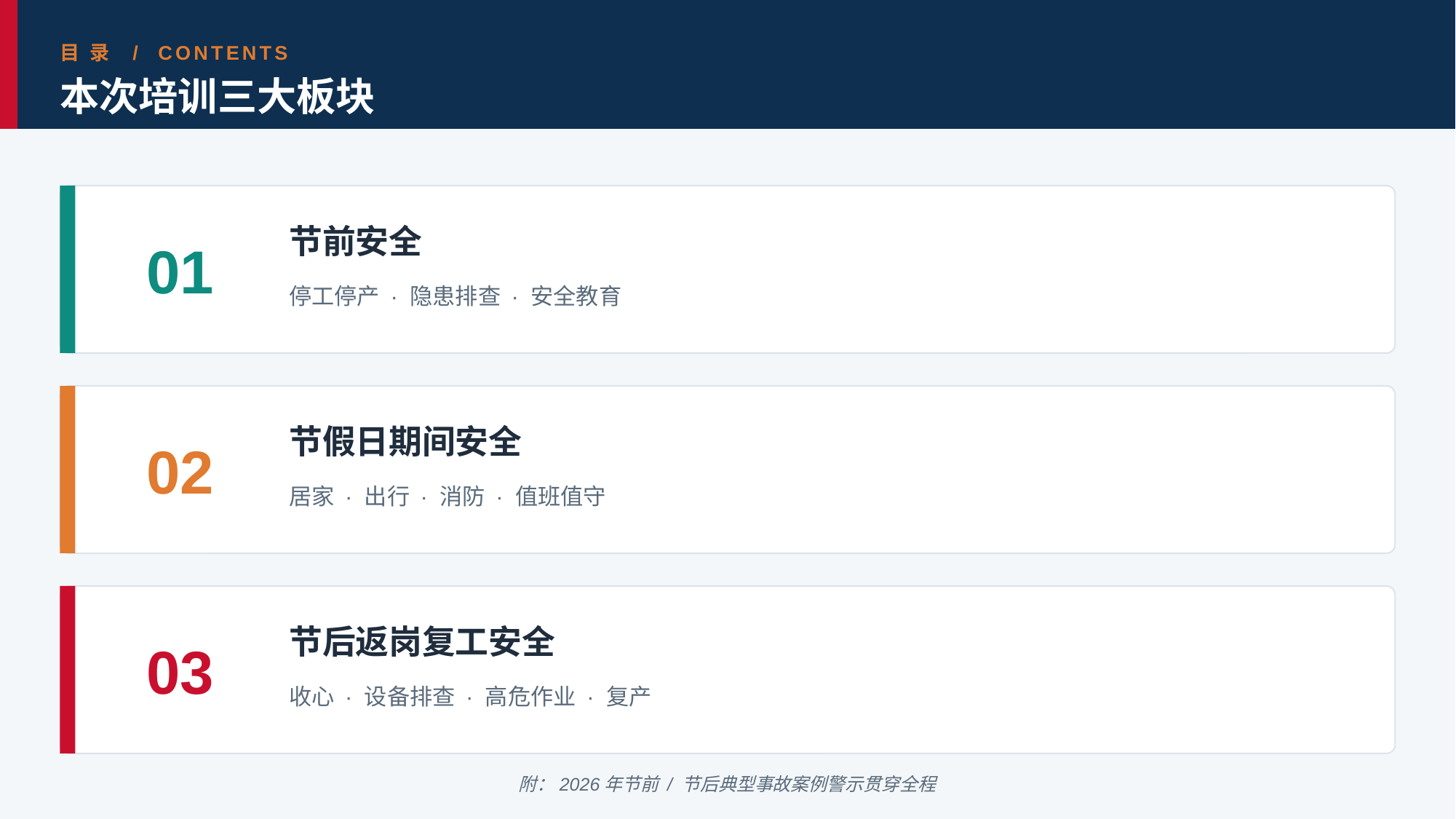

目 录  /  CONTENTS
本次培训三大板块

01
节前安全
停工停产 · 隐患排查 · 安全教育

02
节假日期间安全
居家 · 出行 · 消防 · 值班值守

03
节后返岗复工安全
收心 · 设备排查 · 高危作业 · 复产
附：2026年节前 / 节后典型事故案例警示贯穿全程